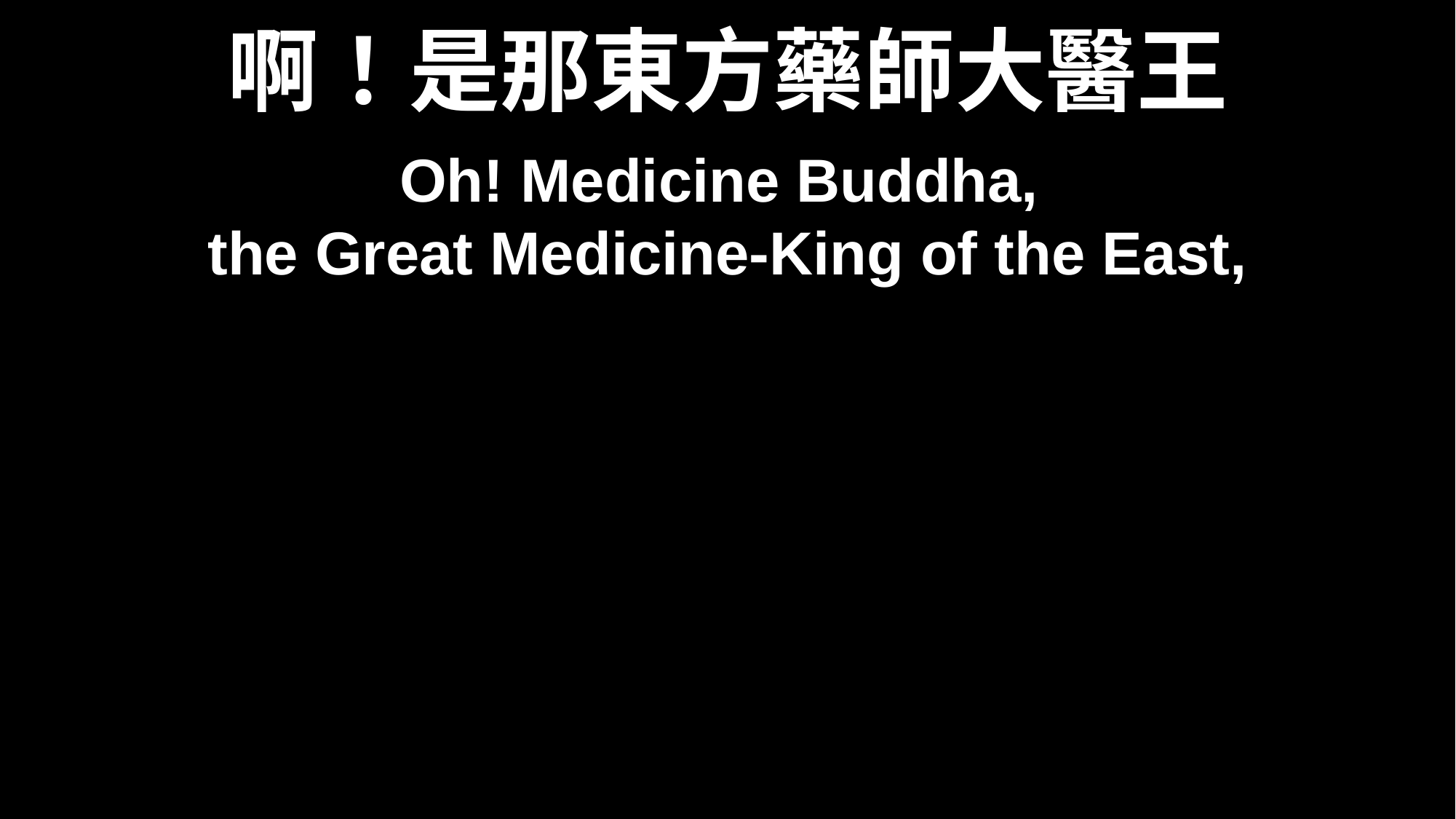

# 啊！是那東方藥師大醫王
Oh! Medicine Buddha,
the Great Medicine-King of the East,